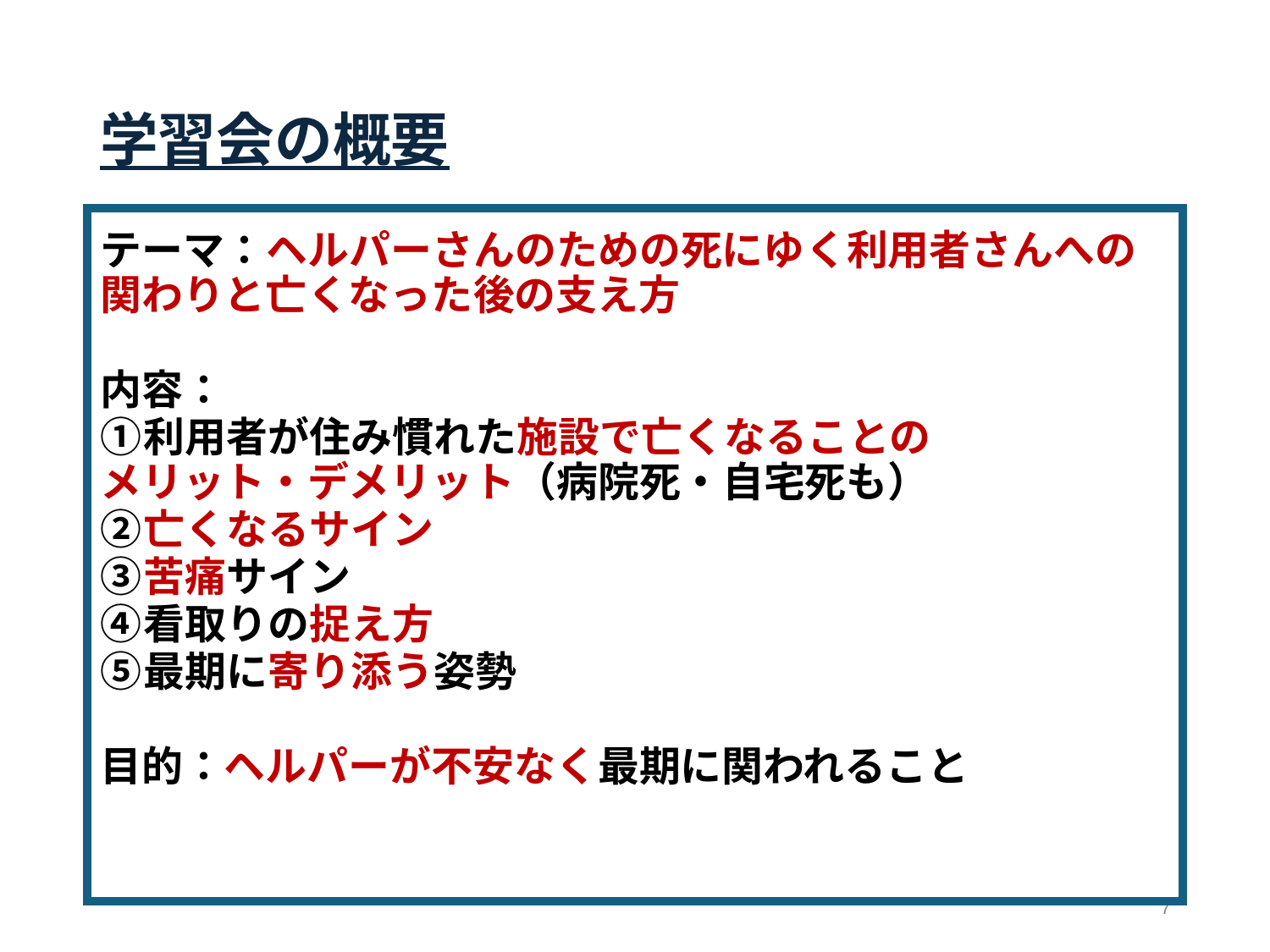

# 学習会の概要

テーマ：ヘルパーさんのための死にゆく利用者さんへの関わりと亡くなった後の支え方

内容：
①利用者が住み慣れた施設で亡くなることの　　　　　メリット・デメリット（病院死・自宅死も）
②亡くなるサイン
③苦痛サイン
④看取りの捉え方
⑤最期に寄り添う姿勢

目的：ヘルパーが不安なく最期に関われること

7